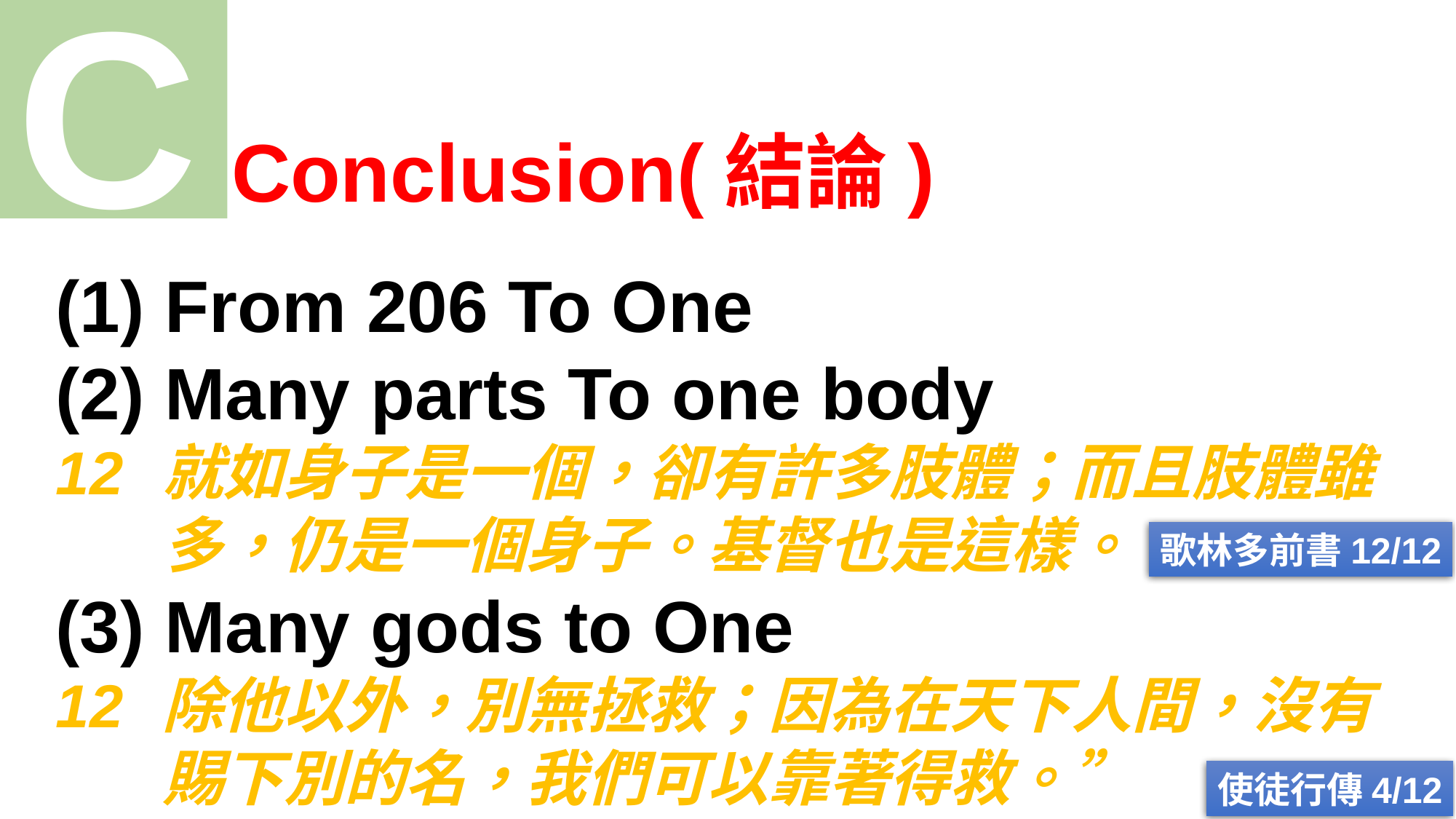

C
Conclusion(結論)
(1) From 206 To One
(2) Many parts To one body
12	就如身子是一個，卻有許多肢體；而且肢體雖多，仍是一個身子。基督也是這樣。
(3) Many gods to One
12	除他以外，別無拯救；因為在天下人間，沒有賜下別的名，我們可以靠著得救。”
歌林多前書12/12
使徒行傳4/12